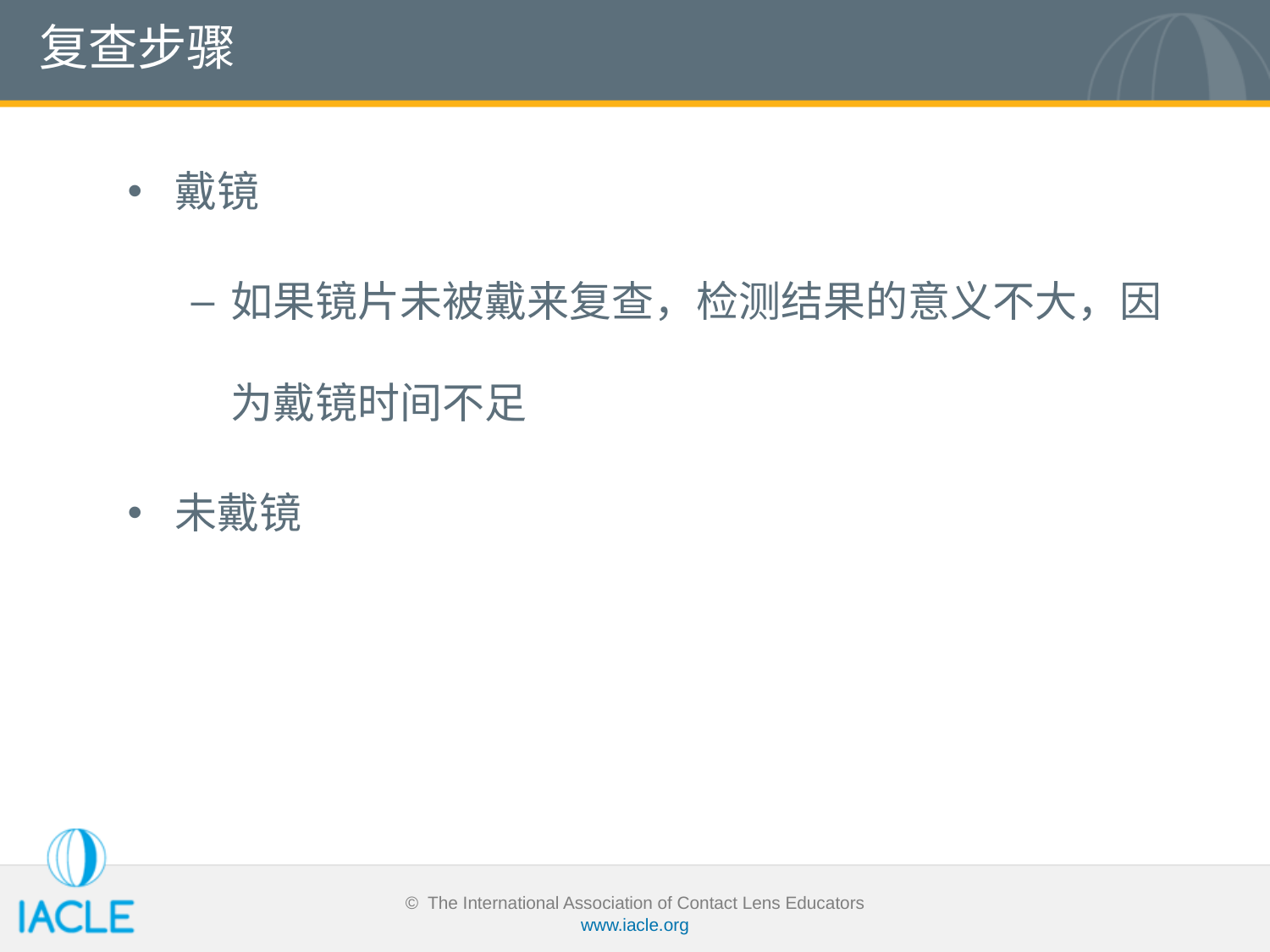

# 复查步骤
戴镜
如果镜片未被戴来复查，检测结果的意义不大，因为戴镜时间不足
未戴镜